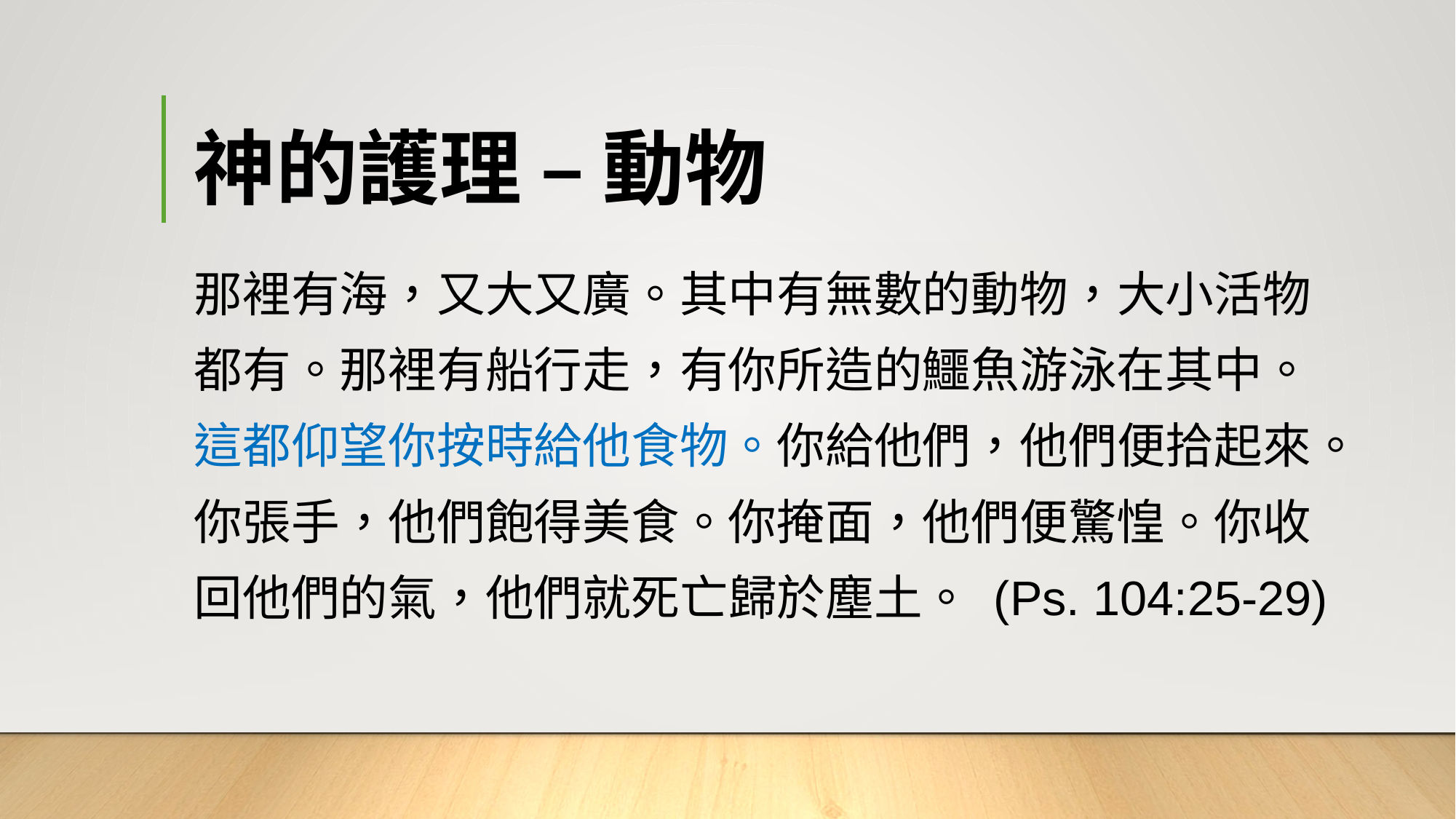

# 神的護理 – 動物
那裡有海，又大又廣。其中有無數的動物，大小活物都有。那裡有船行走，有你所造的鱷魚游泳在其中。這都仰望你按時給他食物。你給他們，他們便拾起來。你張手，他們飽得美食。你掩面，他們便驚惶。你收回他們的氣，他們就死亡歸於塵土。 (Ps. 104:25-29)